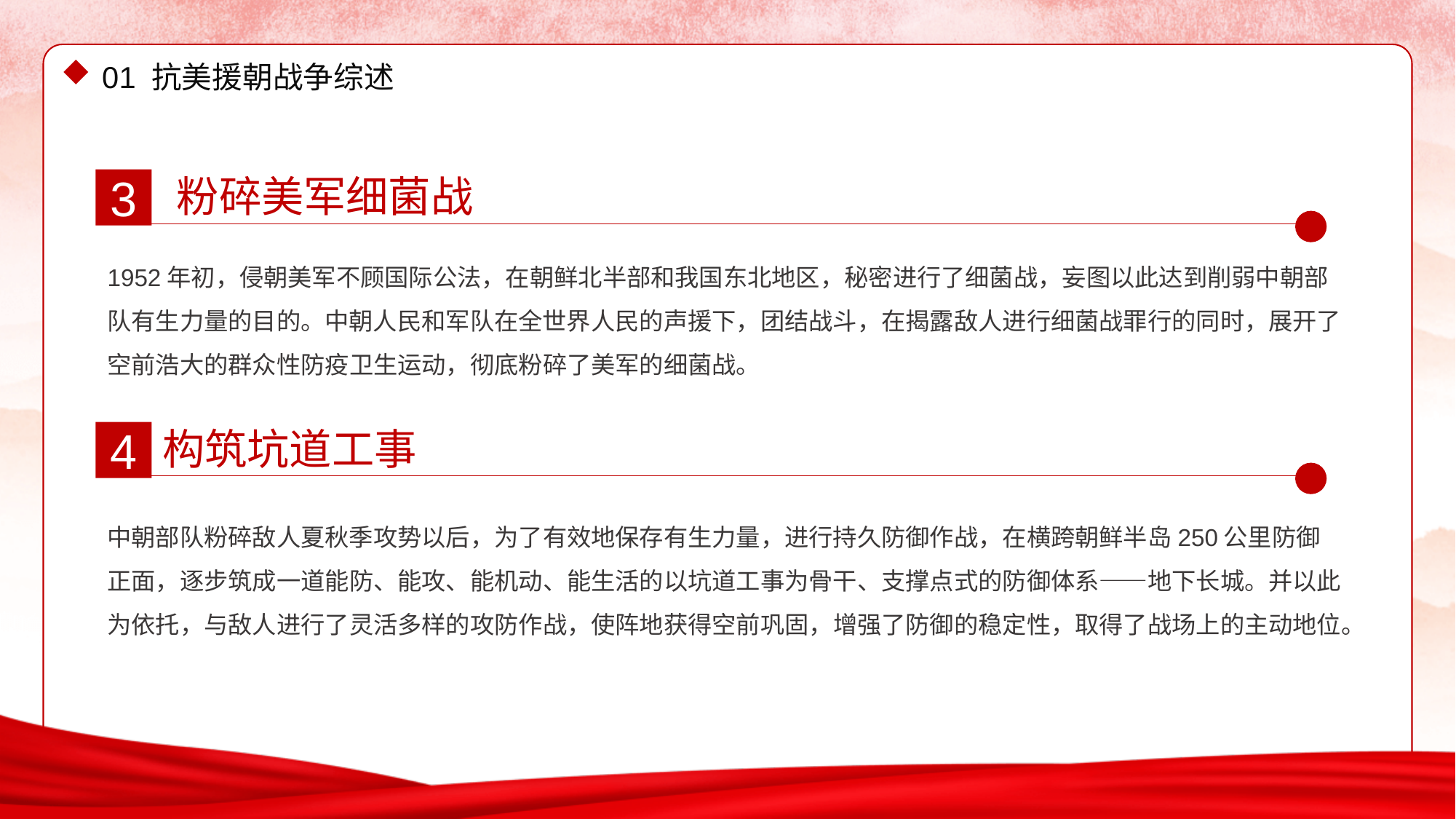

粉碎美军细菌战
3

1952年初，侵朝美军不顾国际公法，在朝鲜北半部和我国东北地区，秘密进行了细菌战，妄图以此达到削弱中朝部队有生力量的目的。中朝人民和军队在全世界人民的声援下，团结战斗，在揭露敌人进行细菌战罪行的同时，展开了空前浩大的群众性防疫卫生运动，彻底粉碎了美军的细菌战。
构筑坑道工事
4

中朝部队粉碎敌人夏秋季攻势以后，为了有效地保存有生力量，进行持久防御作战，在横跨朝鲜半岛250公里防御正面，逐步筑成一道能防、能攻、能机动、能生活的以坑道工事为骨干、支撑点式的防御体系——地下长城。并以此为依托，与敌人进行了灵活多样的攻防作战，使阵地获得空前巩固，增强了防御的稳定性，取得了战场上的主动地位。